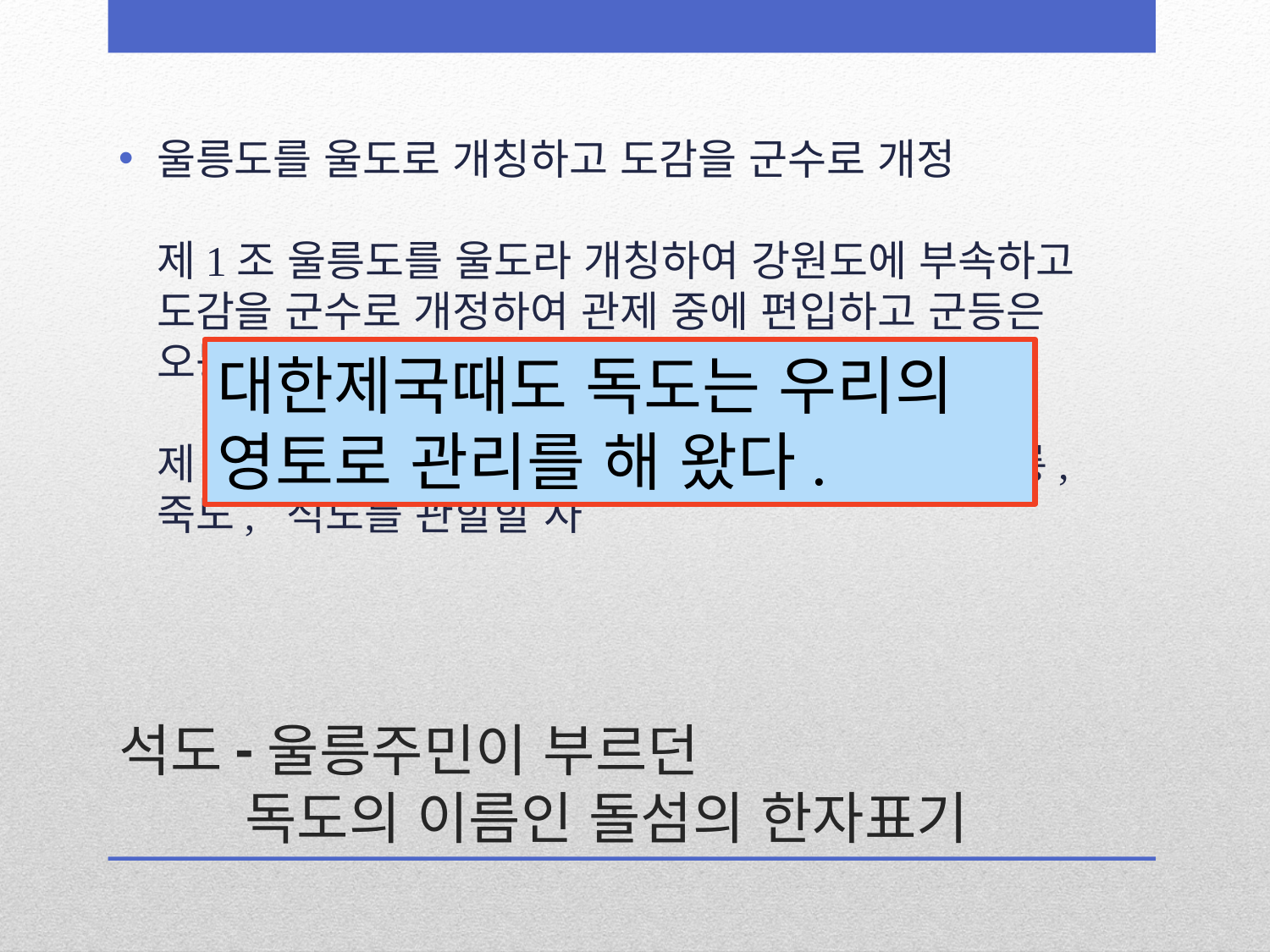

울릉도를 울도로 개칭하고 도감을 군수로 개정
제1조 울릉도를 울도라 개칭하여 강원도에 부속하고 도감을 군수로 개정하여 관제 중에 편입하고 군등은 오등으로 할 사
제2조 군청 위치는 태하동으로 정하고 구역은 울릉, 죽도,  석도를 관할할 사

대한제국때도 독도는 우리의 영토로 관리를 해 왔다.
# 석도-울릉주민이 부르던                              독도의 이름인 돌섬의 한자표기